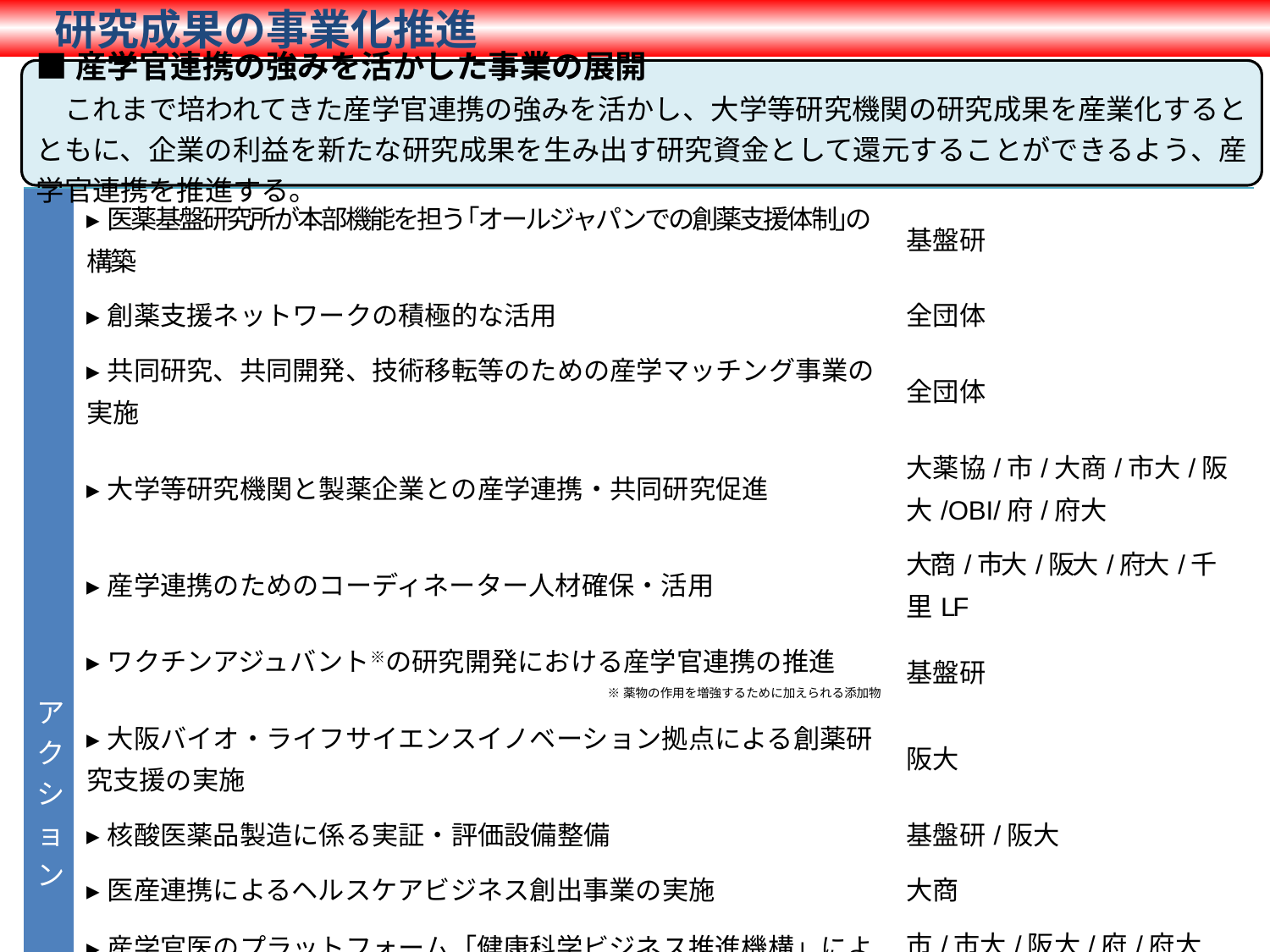

研究成果の事業化推進
■産学官連携の強みを活かした事業の展開
　これまで培われてきた産学官連携の強みを活かし、大学等研究機関の研究成果を産業化するとともに、企業の利益を新たな研究成果を生み出す研究資金として還元することができるよう、産学官連携を推進する。
| アクション | ▸医薬基盤研究所が本部機能を担う｢オールジャパンでの創薬支援体制｣の構築 | 基盤研 |
| --- | --- | --- |
|  | ▸創薬支援ネットワークの積極的な活用 | 全団体 |
|  | ▸共同研究、共同開発、技術移転等のための産学マッチング事業の実施 | 全団体 |
|  | ▸大学等研究機関と製薬企業との産学連携・共同研究促進 | 大薬協/市/大商/市大/阪大/OBI/府/府大 |
|  | ▸産学連携のためのコーディネーター人材確保・活用 | 大商/市大/阪大/府大/千里LF |
|  | ▸ワクチンアジュバント※の研究開発における産学官連携の推進 ※薬物の作用を増強するために加えられる添加物 | 基盤研 |
|  | ▸大阪バイオ・ライフサイエンスイノベーション拠点による創薬研究支援の実施 | 阪大 |
|  | ▸核酸医薬品製造に係る実証・評価設備整備 | 基盤研/阪大 |
|  | ▸医産連携によるヘルスケアビジネス創出事業の実施 | 大商 |
|  | ▸産学官医のプラットフォーム「健康科学ビジネス推進機構」による健康科学関連産業での科学的検証システムの確立を目指す取組み | 市/市大/阪大/府/府大 /近経局 |
|  | ▸｢健康科学イノベーションセンター｣（うめきた）の運営 | 市大 |
|  | ▸抗体・人工核酸等のスクリーニングセンターの運営 | 基盤研 |
|  | ▸新たな国の仕組みを活用した機能性食品の市場開発支援 | 大商/府 |
|  | ▸新産業集積のための基盤構築（医療機器、再生医療、バイオ、ヘルスケア） | 近経局 |